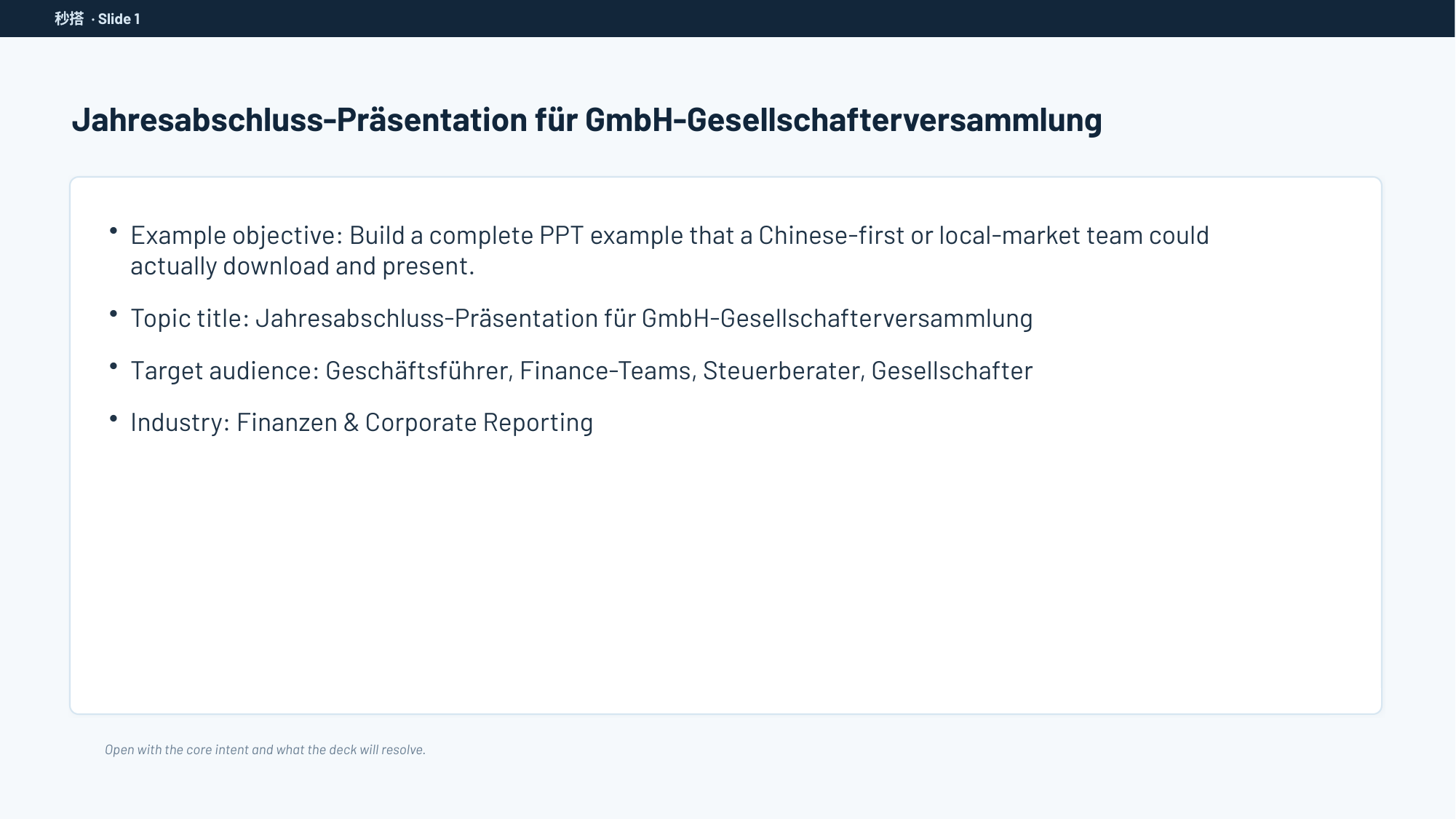

秒搭 · Slide 1
Jahresabschluss-Präsentation für GmbH-Gesellschafterversammlung

Example objective: Build a complete PPT example that a Chinese-first or local-market team could actually download and present.
Topic title: Jahresabschluss-Präsentation für GmbH-Gesellschafterversammlung
Target audience: Geschäftsführer, Finance-Teams, Steuerberater, Gesellschafter
Industry: Finanzen & Corporate Reporting
Open with the core intent and what the deck will resolve.